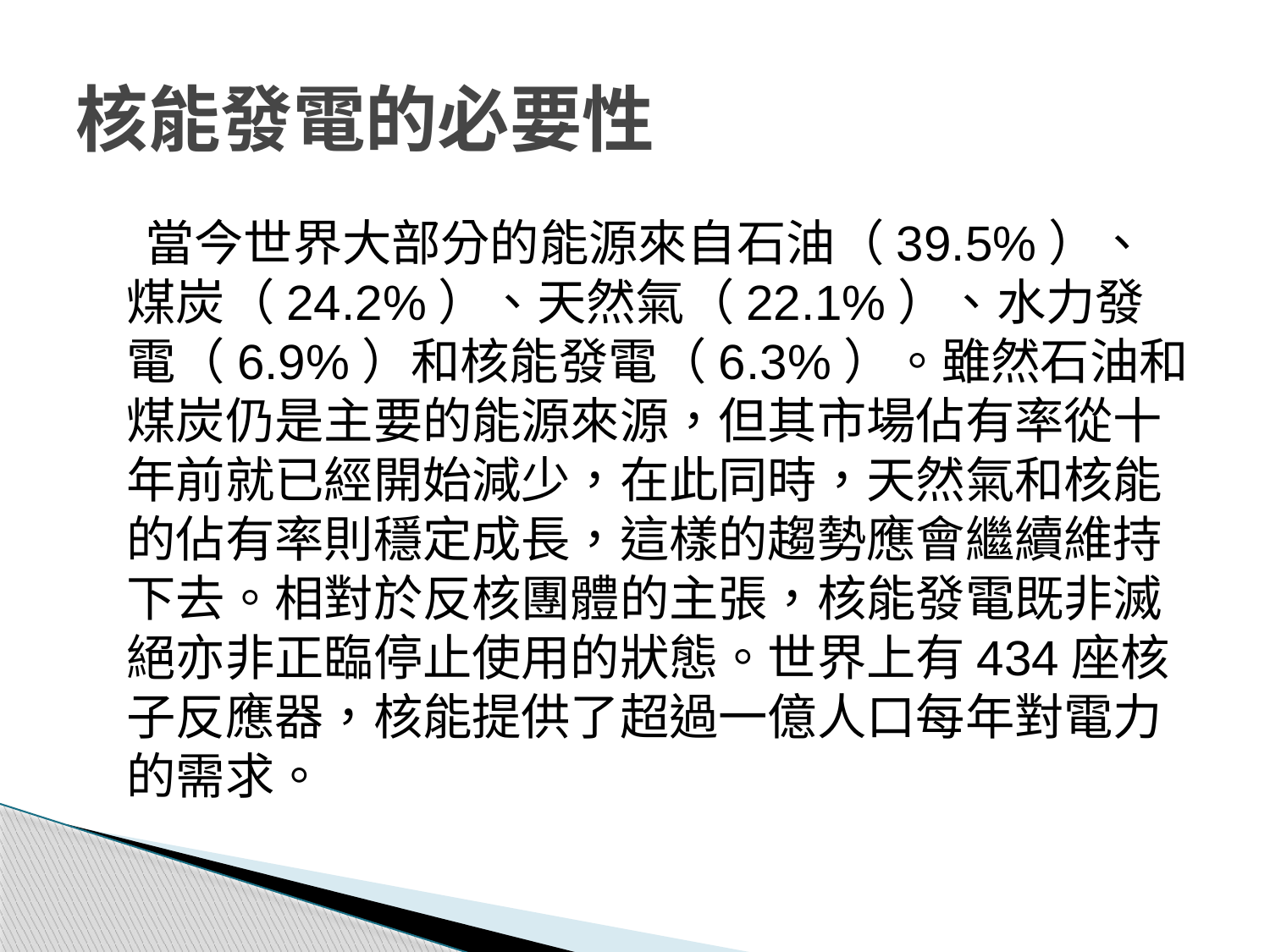

# 核能發電的必要性
    當今世界大部分的能源來自石油（39.5%）、煤炭（24.2%）、天然氣（22.1%）、水力發電（6.9%）和核能發電（6.3%）。雖然石油和煤炭仍是主要的能源來源，但其市場佔有率從十年前就已經開始減少，在此同時，天然氣和核能的佔有率則穩定成長，這樣的趨勢應會繼續維持下去。相對於反核團體的主張，核能發電既非滅絕亦非正臨停止使用的狀態。世界上有434座核子反應器，核能提供了超過一億人口每年對電力的需求。